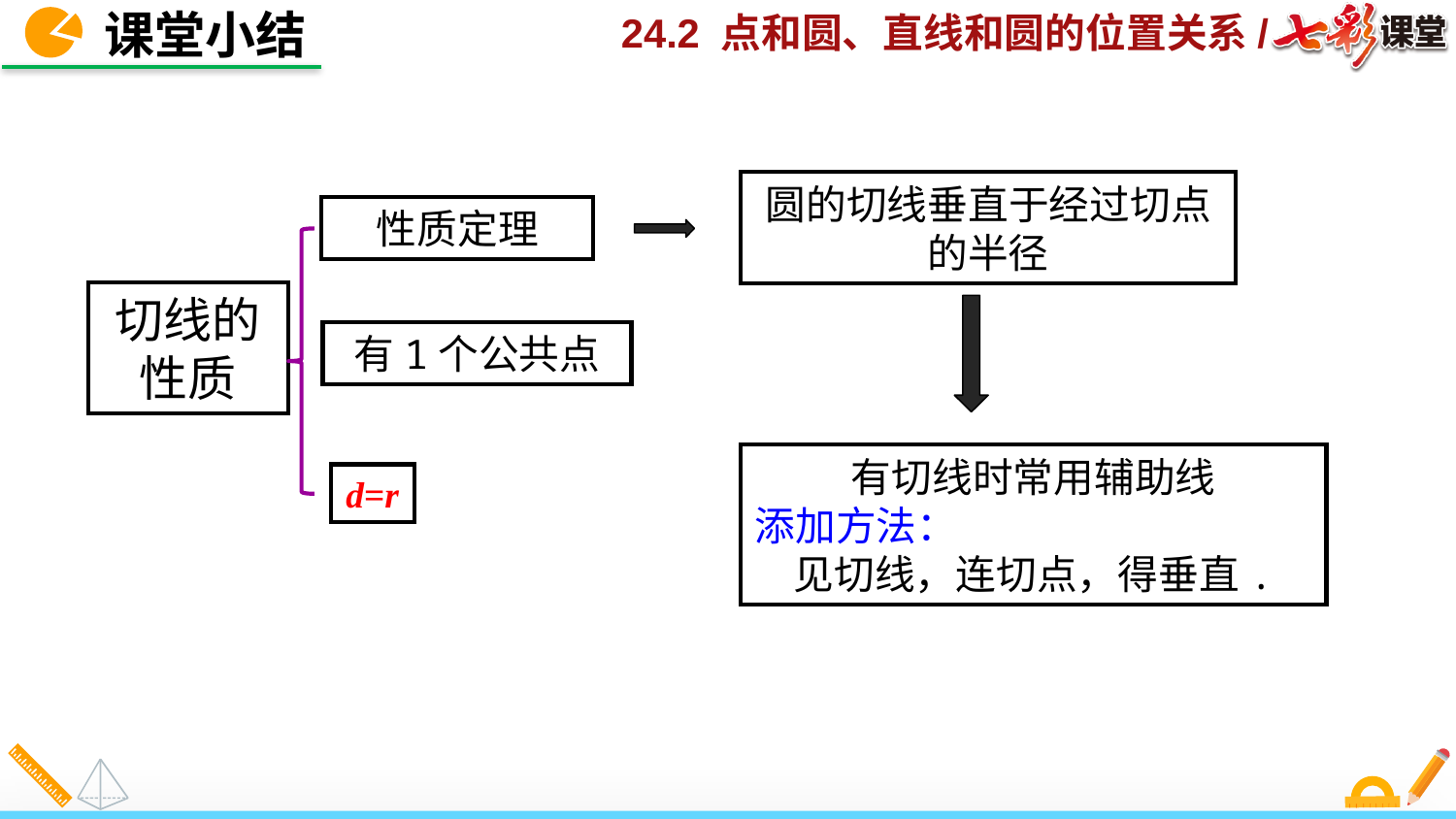

课堂小结

圆的切线垂直于经过切点的半径
性质定理

切线的
性质
有1个公共点

有切线时常用辅助线
添加方法：
见切线，连切点，得垂直.
d=r